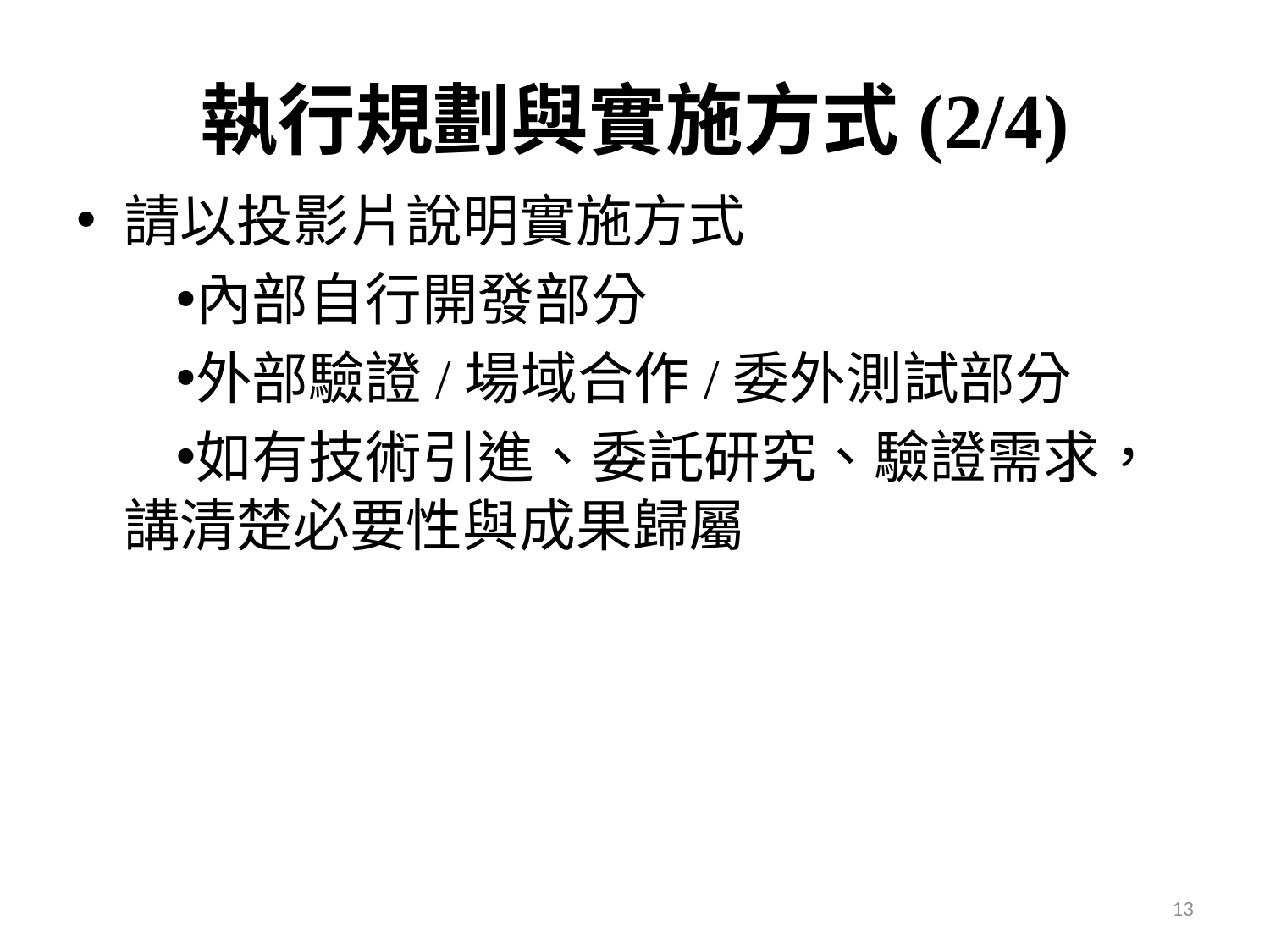

# 執行規劃與實施方式(2/4)
請以投影片說明實施方式
內部自行開發部分
外部驗證/場域合作/委外測試部分
如有技術引進、委託研究、驗證需求，講清楚必要性與成果歸屬
13